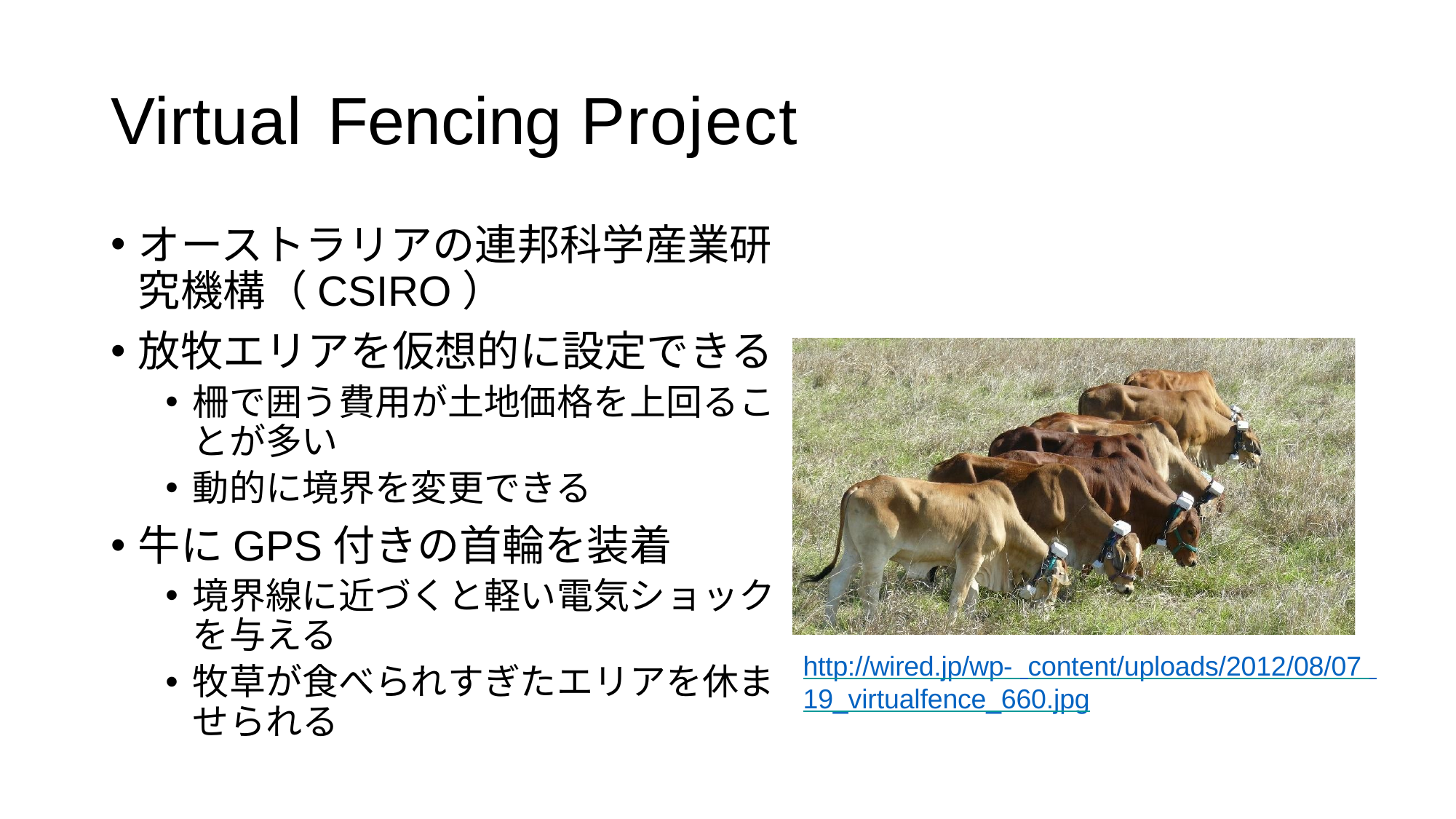

# Virtual Fencing Project
オーストラリアの連邦科学産業研究機構（CSIRO）
放牧エリアを仮想的に設定できる
柵で囲う費用が土地価格を上回ることが多い
動的に境界を変更できる
牛にGPS付きの首輪を装着
境界線に近づくと軽い電気ショックを与える
牧草が食べられすぎたエリアを休ませられる

http://wired.jp/wp-  content/uploads/2012/08/07  19_virtualfence_660.jpg